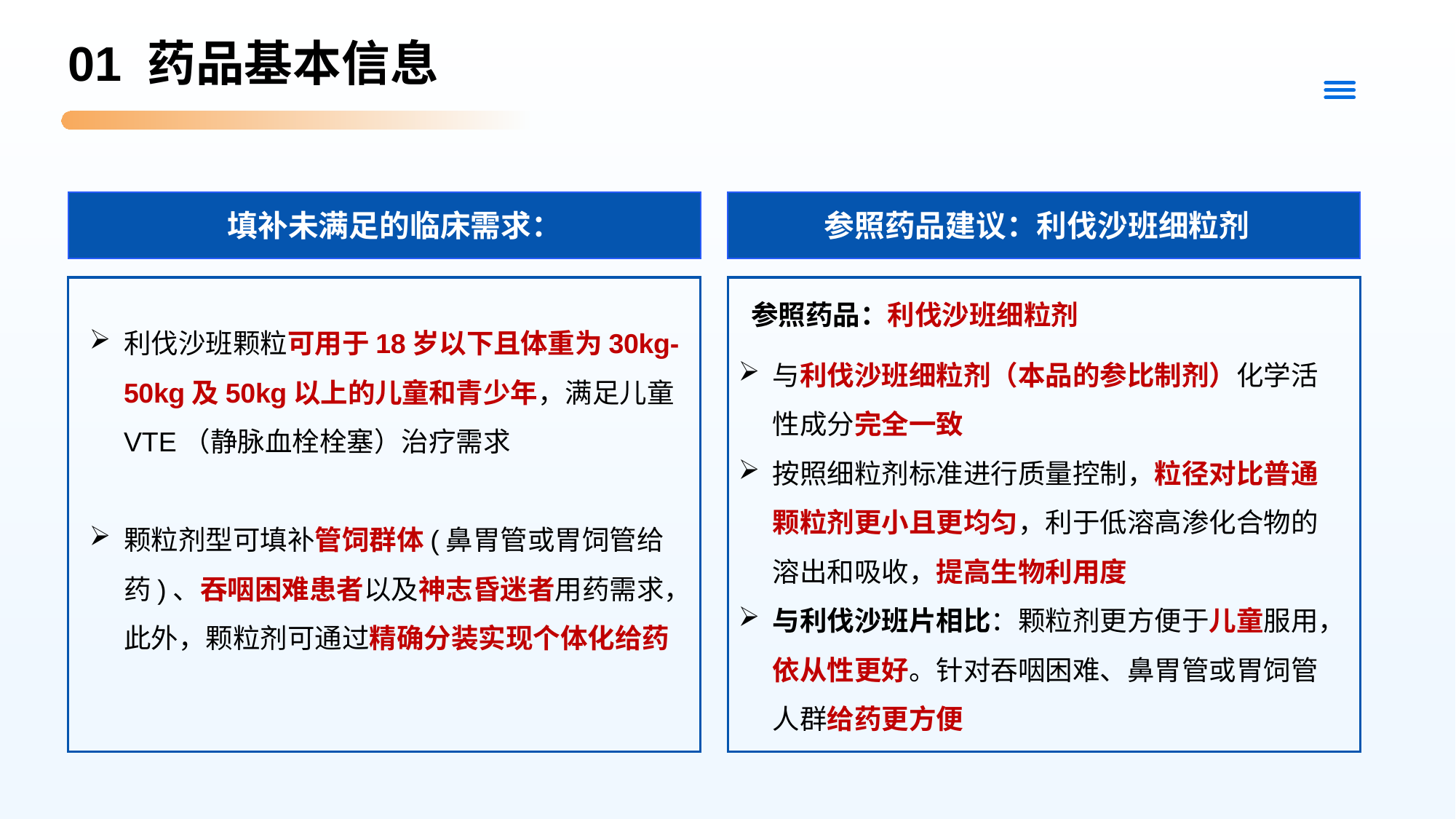

01 药品基本信息

参照药品建议：利伐沙班细粒剂
填补未满足的临床需求：

参照药品：利伐沙班细粒剂
利伐沙班颗粒可用于18岁以下且体重为30kg-50kg及50kg以上的儿童和青少年，满足儿童VTE（静脉血栓栓塞）治疗需求

颗粒剂型可填补管饲群体(鼻胃管或胃饲管给药)、吞咽困难患者以及神志昏迷者用药需求，此外，颗粒剂可通过精确分装实现个体化给药

与利伐沙班细粒剂（本品的参比制剂）化学活性成分完全一致
按照细粒剂标准进行质量控制，粒径对比普通颗粒剂更小且更均匀，利于低溶高渗化合物的溶出和吸收，提高生物利用度
与利伐沙班片相比：颗粒剂更方便于儿童服用，依从性更好。针对吞咽困难、鼻胃管或胃饲管人群给药更方便